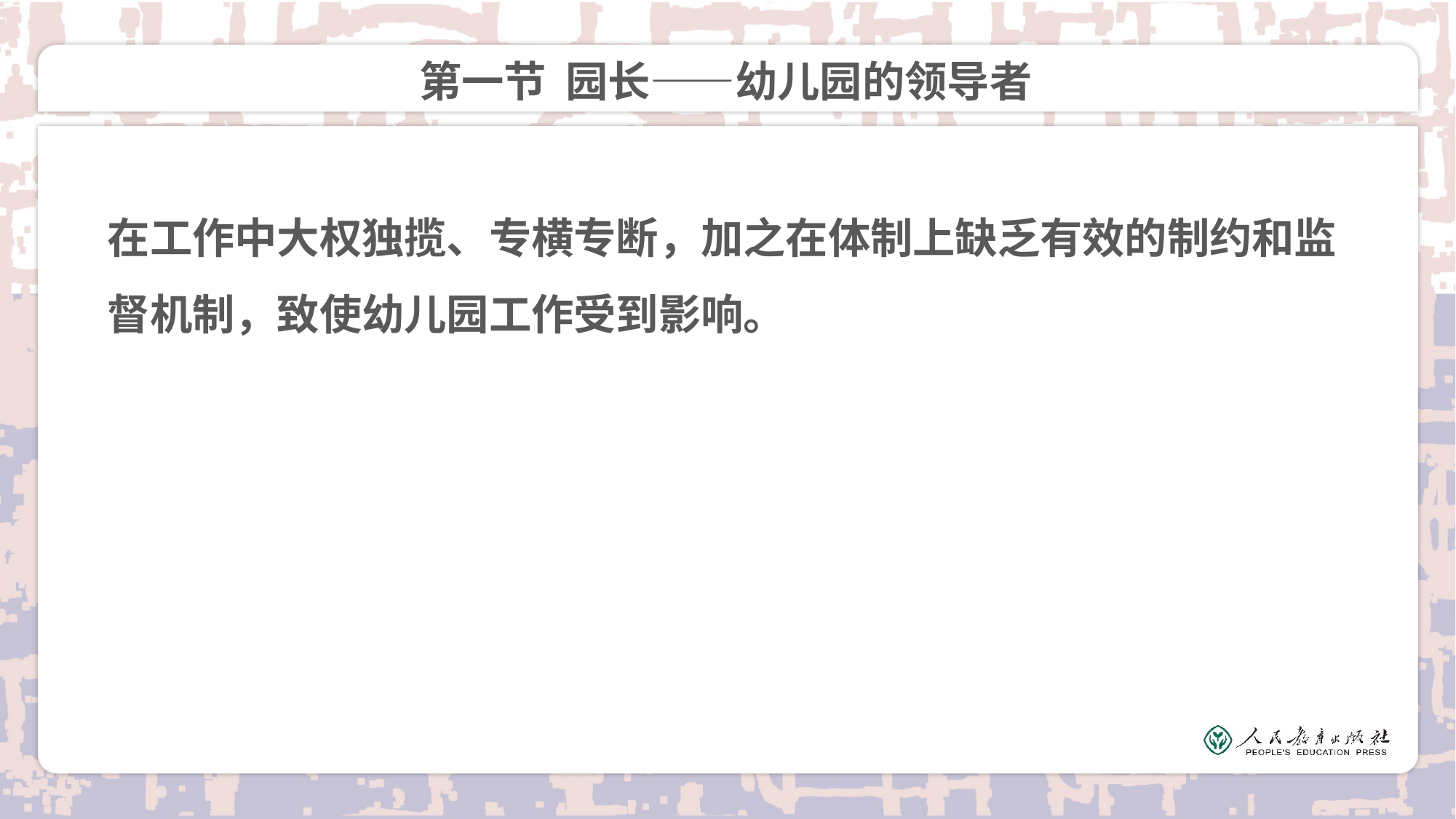

# 第一节  园长——幼儿园的领导者
在工作中大权独揽、专横专断，加之在体制上缺乏有效的制约和监督机制，致使幼儿园工作受到影响。